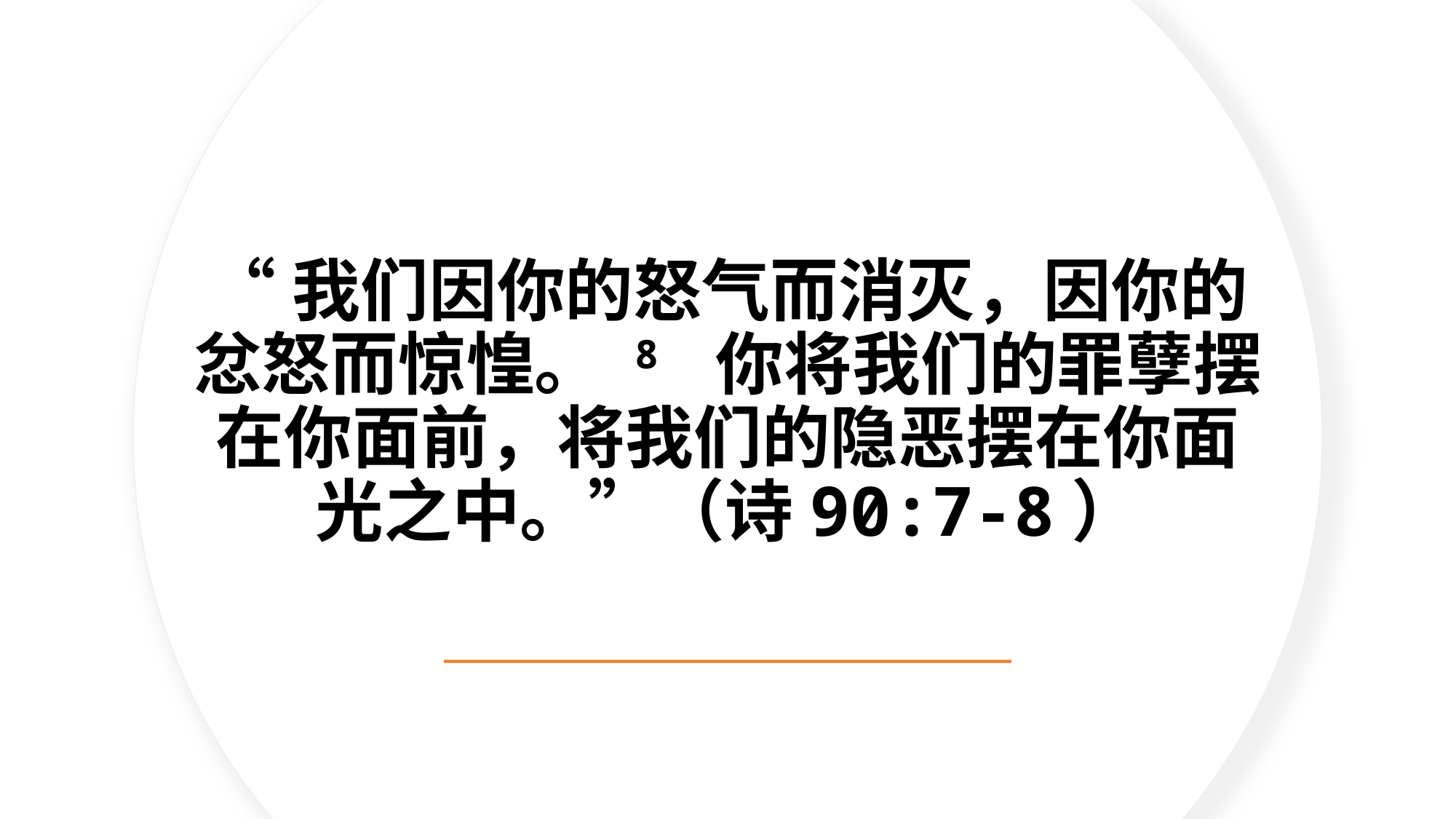

“我们因你的怒气而消灭，因你的忿怒而惊惶。 8 你将我们的罪孽摆在你面前，将我们的隐恶摆在你面光之中。”（诗90:7-8）